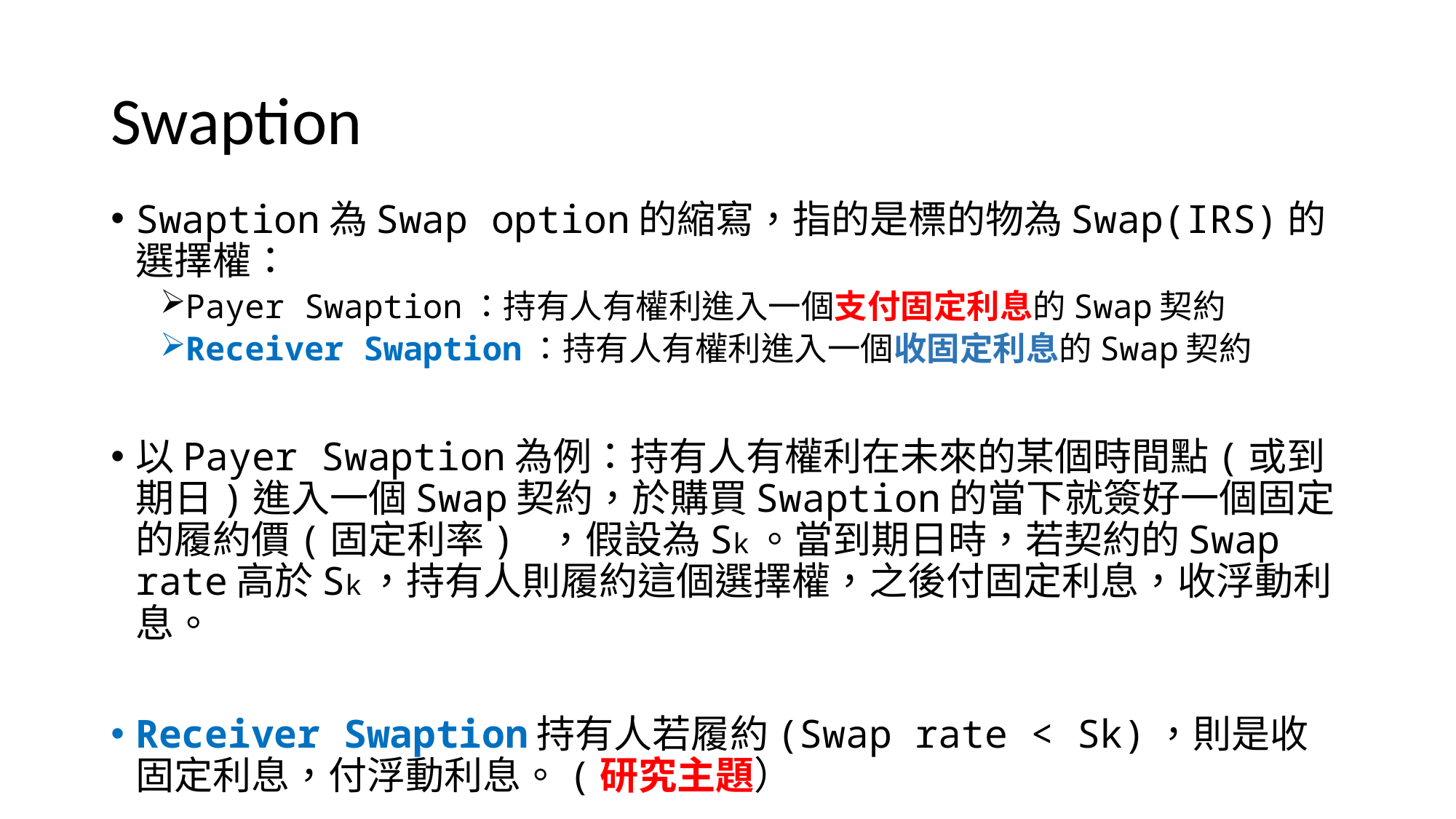

# Swaption
Swaption為Swap option的縮寫，指的是標的物為Swap(IRS)的選擇權：
Payer Swaption：持有人有權利進入一個支付固定利息的Swap契約
Receiver Swaption：持有人有權利進入一個收固定利息的Swap契約

以Payer Swaption為例：持有人有權利在未來的某個時間點(或到期日)進入一個Swap契約，於購買Swaption的當下就簽好一個固定的履約價(固定利率) ，假設為Sk。當到期日時，若契約的Swap rate高於Sk，持有人則履約這個選擇權，之後付固定利息，收浮動利息。

Receiver Swaption持有人若履約(Swap rate < Sk)，則是收固定利息，付浮動利息。(研究主題）